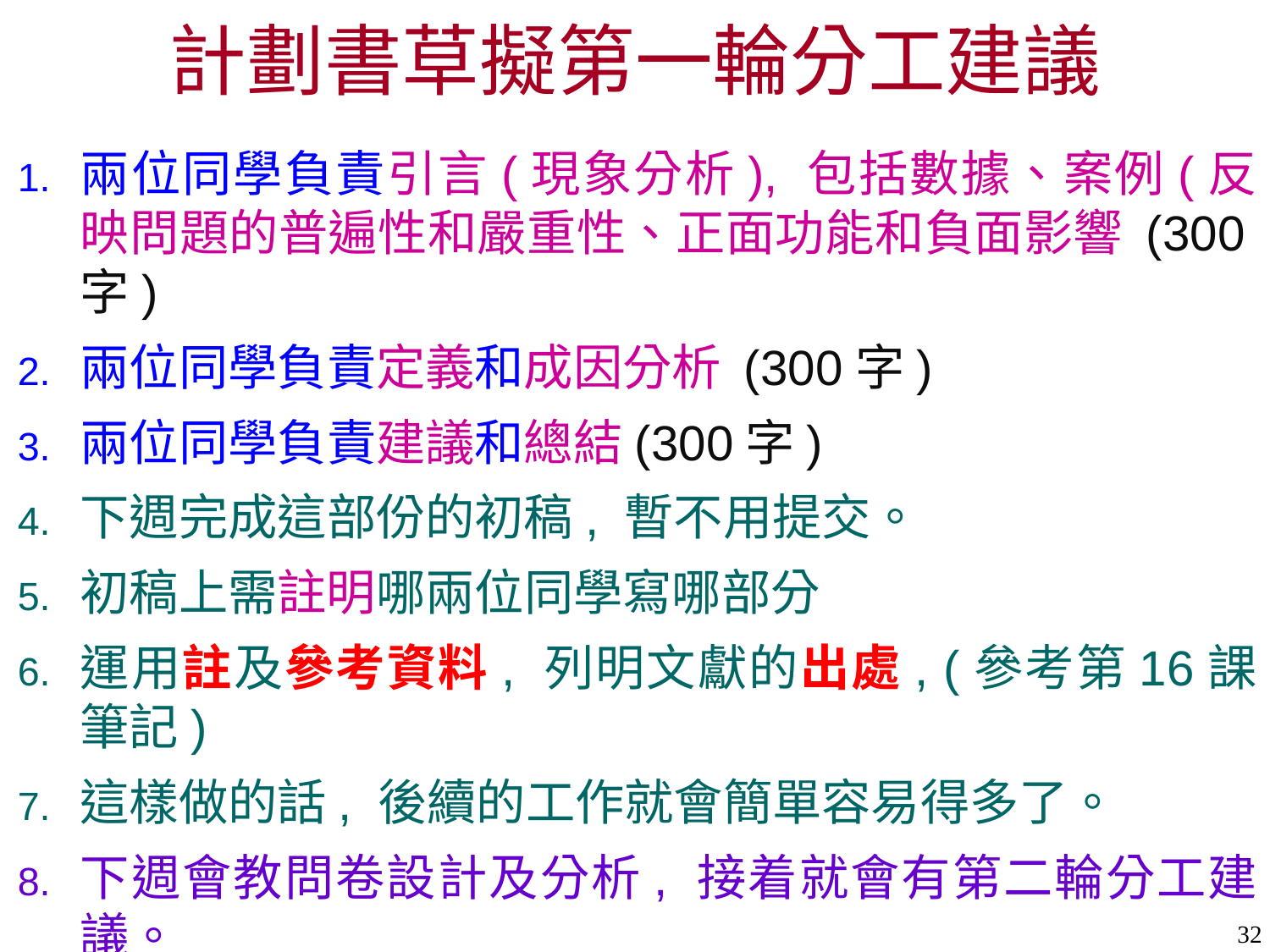

# 計劃書草擬第一輪分工建議
兩位同學負責引言(現象分析), 包括數據、案例(反映問題的普遍性和嚴重性、正面功能和負面影響 (300字)
兩位同學負責定義和成因分析 (300字)
兩位同學負責建議和總結(300字)
下週完成這部份的初稿, 暫不用提交。
初稿上需註明哪兩位同學寫哪部分
運用註及參考資料, 列明文獻的出處, (參考第16課筆記)
這樣做的話, 後續的工作就會簡單容易得多了。
下週會教問卷設計及分析, 接着就會有第二輪分工建議。
3/3便提交建議書初稿(不計分)
10/3或17/3提交正式建議書+口頭匯報(計分)
32